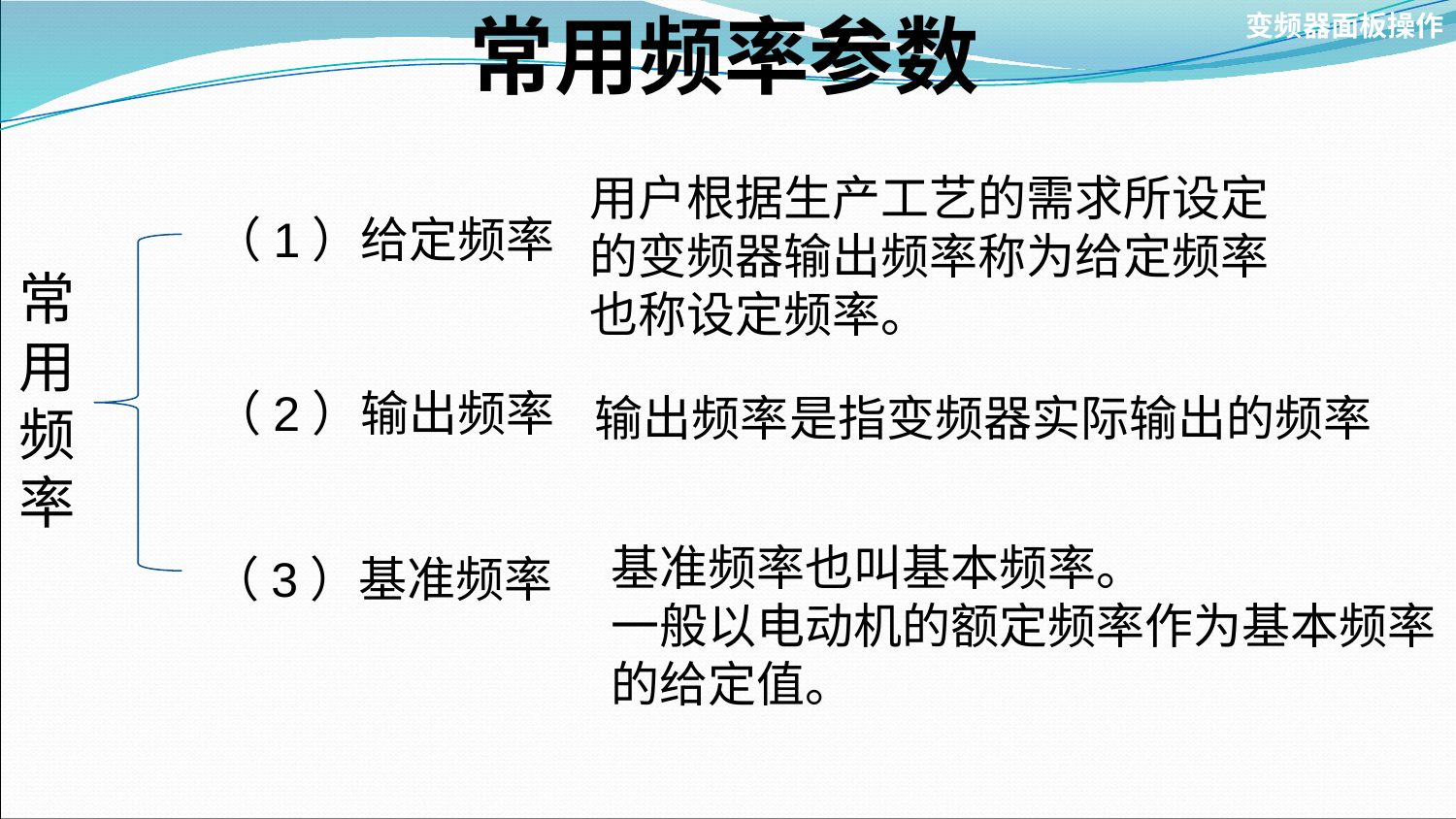

常用频率参数
变频器面板操作
用户根据生产工艺的需求所设定的变频器输出频率称为给定频率也称设定频率。
（1）给定频率

常
用
频
率
（2）输出频率
输出频率是指变频器实际输出的频率
基准频率也叫基本频率。
一般以电动机的额定频率作为基本频率
的给定值。
（3）基准频率
4